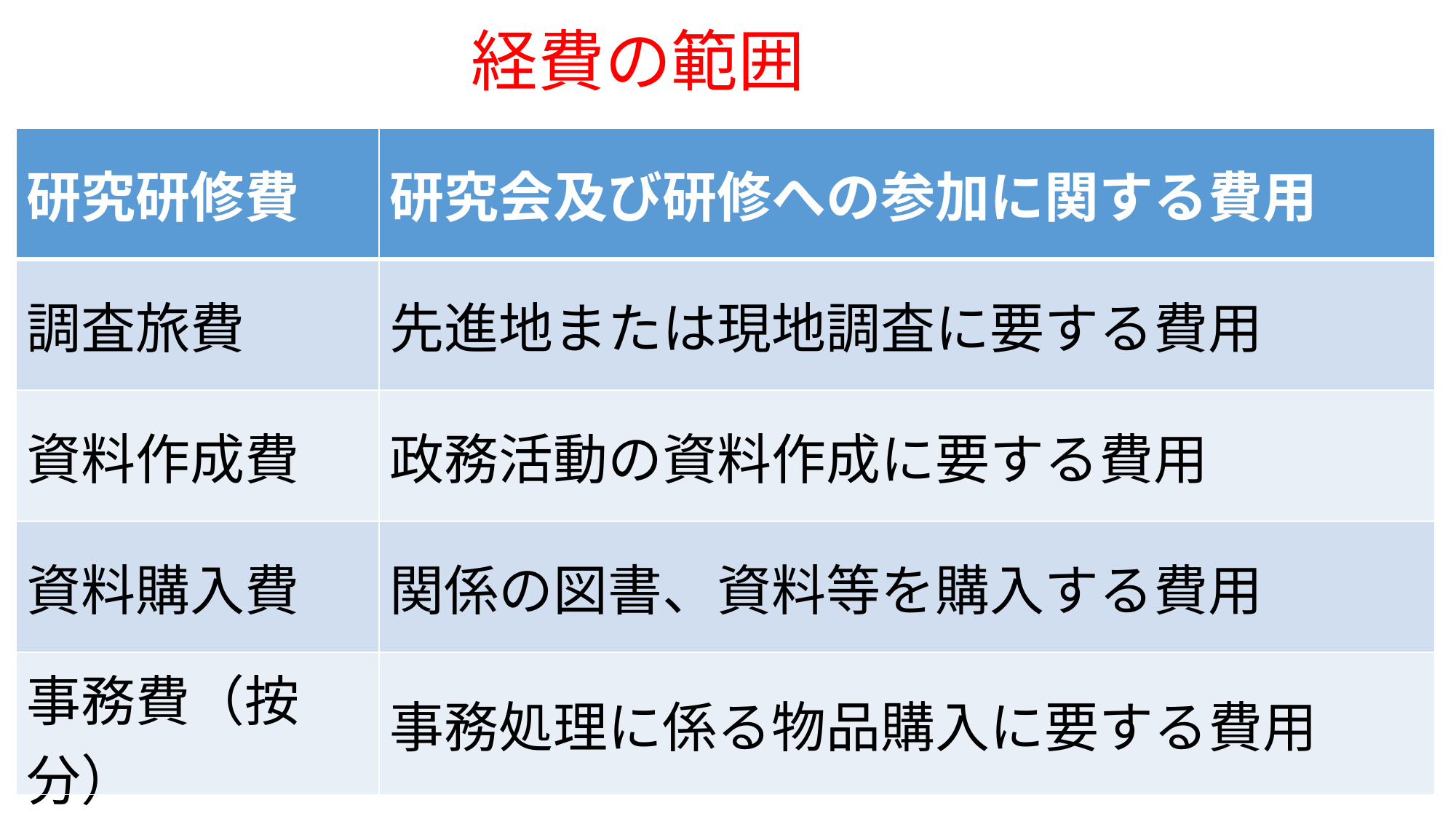

経費の範囲
| 研究研修費 | 研究会及び研修への参加に関する費用 |
| --- | --- |
| 調査旅費 | 先進地または現地調査に要する費用 |
| 資料作成費 | 政務活動の資料作成に要する費用 |
| 資料購入費 | 関係の図書、資料等を購入する費用 |
| 事務費（按分） | 事務処理に係る物品購入に要する費用 |